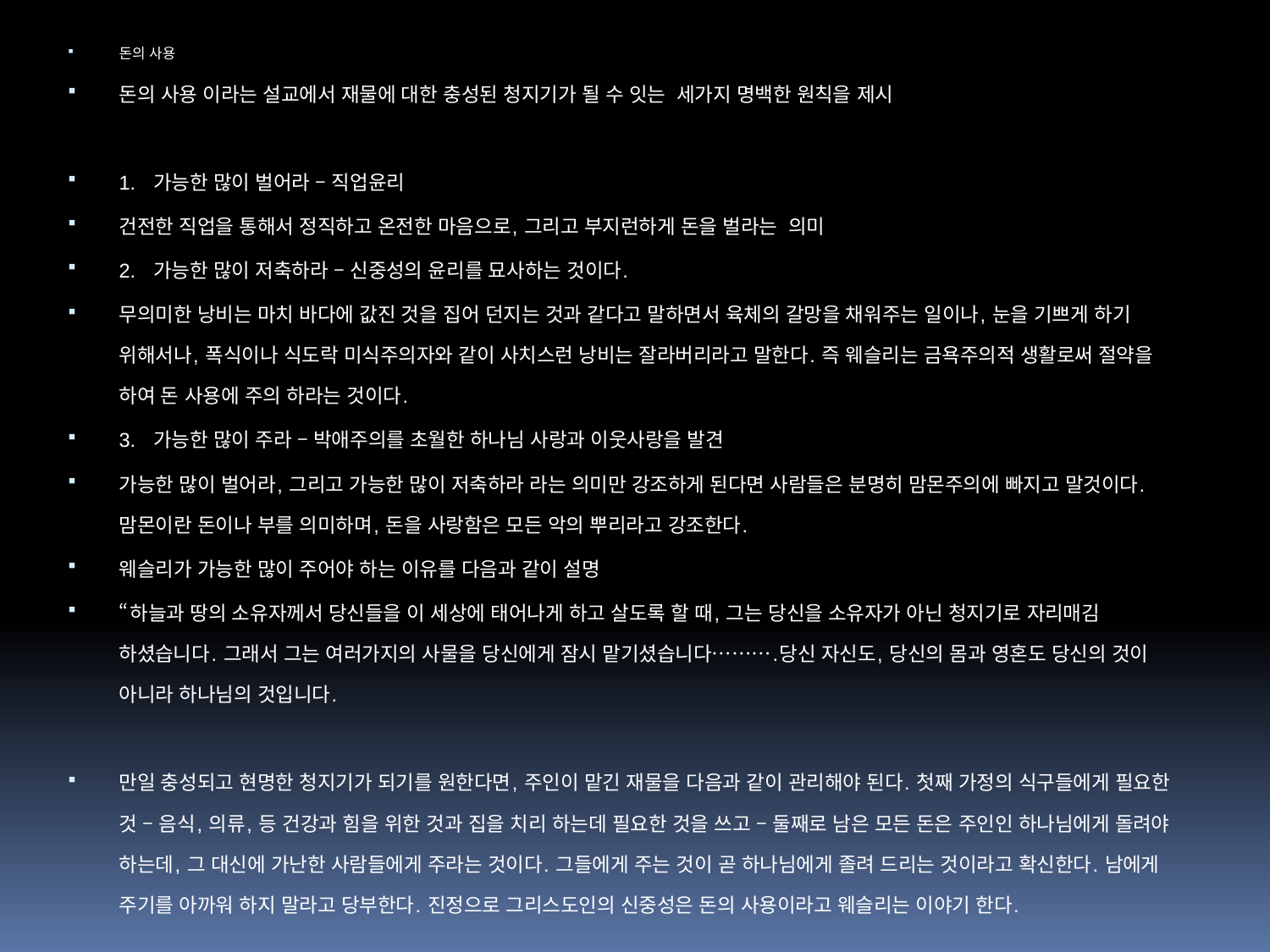

돈의 사용
돈의 사용 이라는 설교에서 재물에 대한 충성된 청지기가 될 수 잇는  세가지 명백한 원칙을 제시

1.	가능한 많이 벌어라 – 직업윤리
건전한 직업을 통해서 정직하고 온전한 마음으로, 그리고 부지런하게 돈을 벌라는  의미
2.	가능한 많이 저축하라 – 신중성의 윤리를 묘사하는 것이다.
무의미한 낭비는 마치 바다에 값진 것을 집어 던지는 것과 같다고 말하면서 육체의 갈망을 채워주는 일이나, 눈을 기쁘게 하기 위해서나, 폭식이나 식도락 미식주의자와 같이 사치스런 낭비는 잘라버리라고 말한다. 즉 웨슬리는 금욕주의적 생활로써 절약을 하여 돈 사용에 주의 하라는 것이다.
3.	가능한 많이 주라 – 박애주의를 초월한 하나님 사랑과 이웃사랑을 발견
가능한 많이 벌어라, 그리고 가능한 많이 저축하라 라는 의미만 강조하게 된다면 사람들은 분명히 맘몬주의에 빠지고 말것이다. 맘몬이란 돈이나 부를 의미하며, 돈을 사랑함은 모든 악의 뿌리라고 강조한다.
웨슬리가 가능한 많이 주어야 하는 이유를 다음과 같이 설명
“하늘과 땅의 소유자께서 당신들을 이 세상에 태어나게 하고 살도록 할 때, 그는 당신을 소유자가 아닌 청지기로 자리매김 하셨습니다. 그래서 그는 여러가지의 사물을 당신에게 잠시 맡기셨습니다……….당신 자신도, 당신의 몸과 영혼도 당신의 것이 아니라 하나님의 것입니다.

만일 충성되고 현명한 청지기가 되기를 원한다면, 주인이 맡긴 재물을 다음과 같이 관리해야 된다. 첫째 가정의 식구들에게 필요한 것 – 음식, 의류, 등 건강과 힘을 위한 것과 집을 치리 하는데 필요한 것을 쓰고 – 둘째로 남은 모든 돈은 주인인 하나님에게 돌려야 하는데, 그 대신에 가난한 사람들에게 주라는 것이다. 그들에게 주는 것이 곧 하나님에게 졸려 드리는 것이라고 확신한다. 남에게 주기를 아까워 하지 말라고 당부한다. 진정으로 그리스도인의 신중성은 돈의 사용이라고 웨슬리는 이야기 한다.